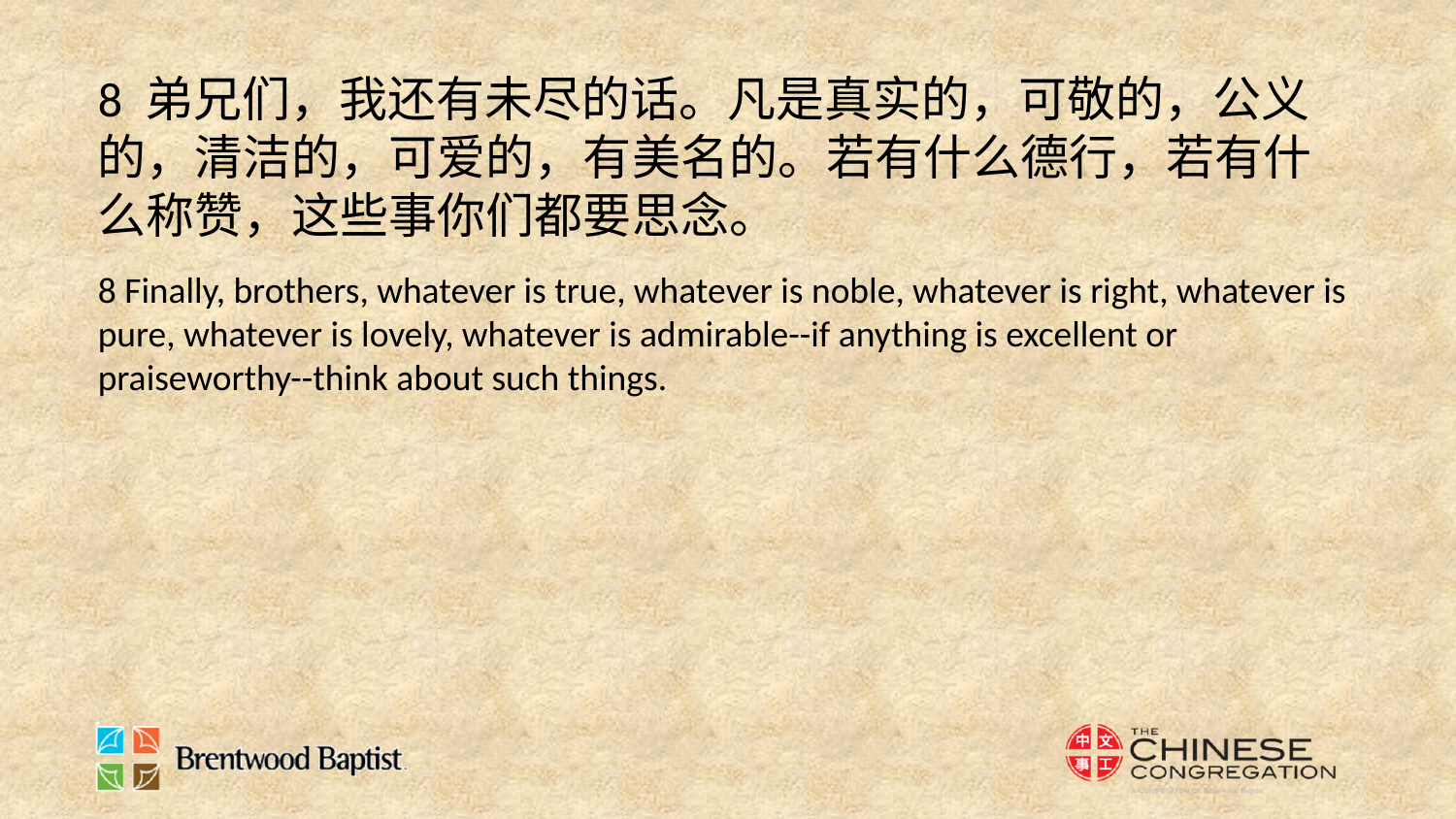

8 弟兄们，我还有未尽的话。凡是真实的，可敬的，公义的，清洁的，可爱的，有美名的。若有什么德行，若有什么称赞，这些事你们都要思念。

8 Finally, brothers, whatever is true, whatever is noble, whatever is right, whatever is pure, whatever is lovely, whatever is admirable--if anything is excellent or praiseworthy--think about such things.